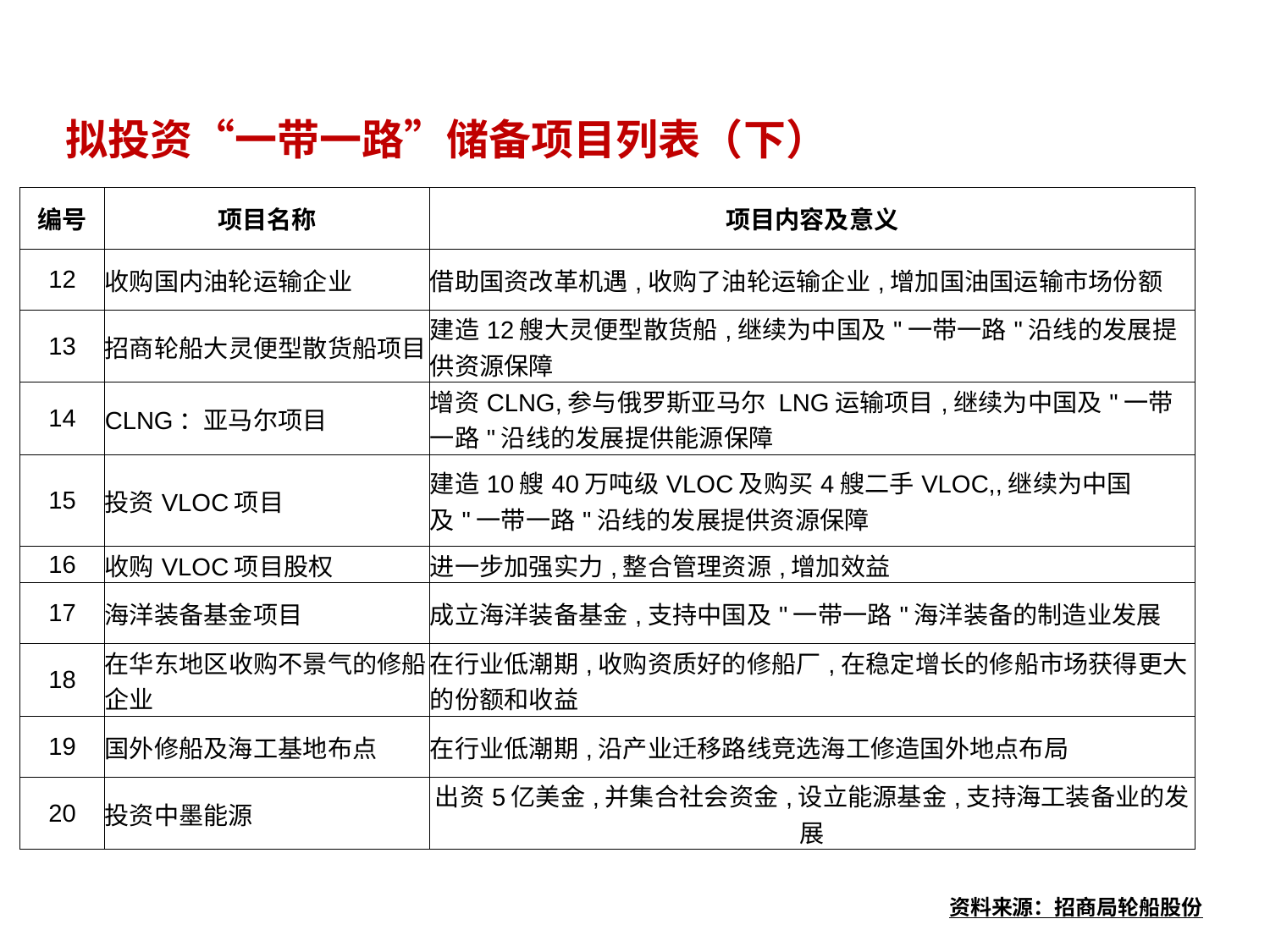

拟投资“一带一路”储备项目列表（下）
| 编号 | 项目名称 | 项目内容及意义 |
| --- | --- | --- |
| 12 | 收购国内油轮运输企业 | 借助国资改革机遇,收购了油轮运输企业,增加国油国运输市场份额 |
| 13 | 招商轮船大灵便型散货船项目 | 建造12艘大灵便型散货船,继续为中国及"一带一路"沿线的发展提供资源保障 |
| 14 | CLNG：亚马尔项目 | 增资CLNG,参与俄罗斯亚马尔 LNG运输项目,继续为中国及"一带一路"沿线的发展提供能源保障 |
| 15 | 投资VLOC项目 | 建造10艘40万吨级VLOC及购买4艘二手VLOC,,继续为中国及"一带一路"沿线的发展提供资源保障 |
| 16 | 收购VLOC项目股权 | 进一步加强实力,整合管理资源,增加效益 |
| 17 | 海洋装备基金项目 | 成立海洋装备基金,支持中国及"一带一路"海洋装备的制造业发展 |
| 18 | 在华东地区收购不景气的修船企业 | 在行业低潮期,收购资质好的修船厂,在稳定增长的修船市场获得更大的份额和收益 |
| 19 | 国外修船及海工基地布点 | 在行业低潮期,沿产业迁移路线竞选海工修造国外地点布局 |
| 20 | 投资中墨能源 | 出资5亿美金,并集合社会资金,设立能源基金,支持海工装备业的发展 |
资料来源：招商局轮船股份